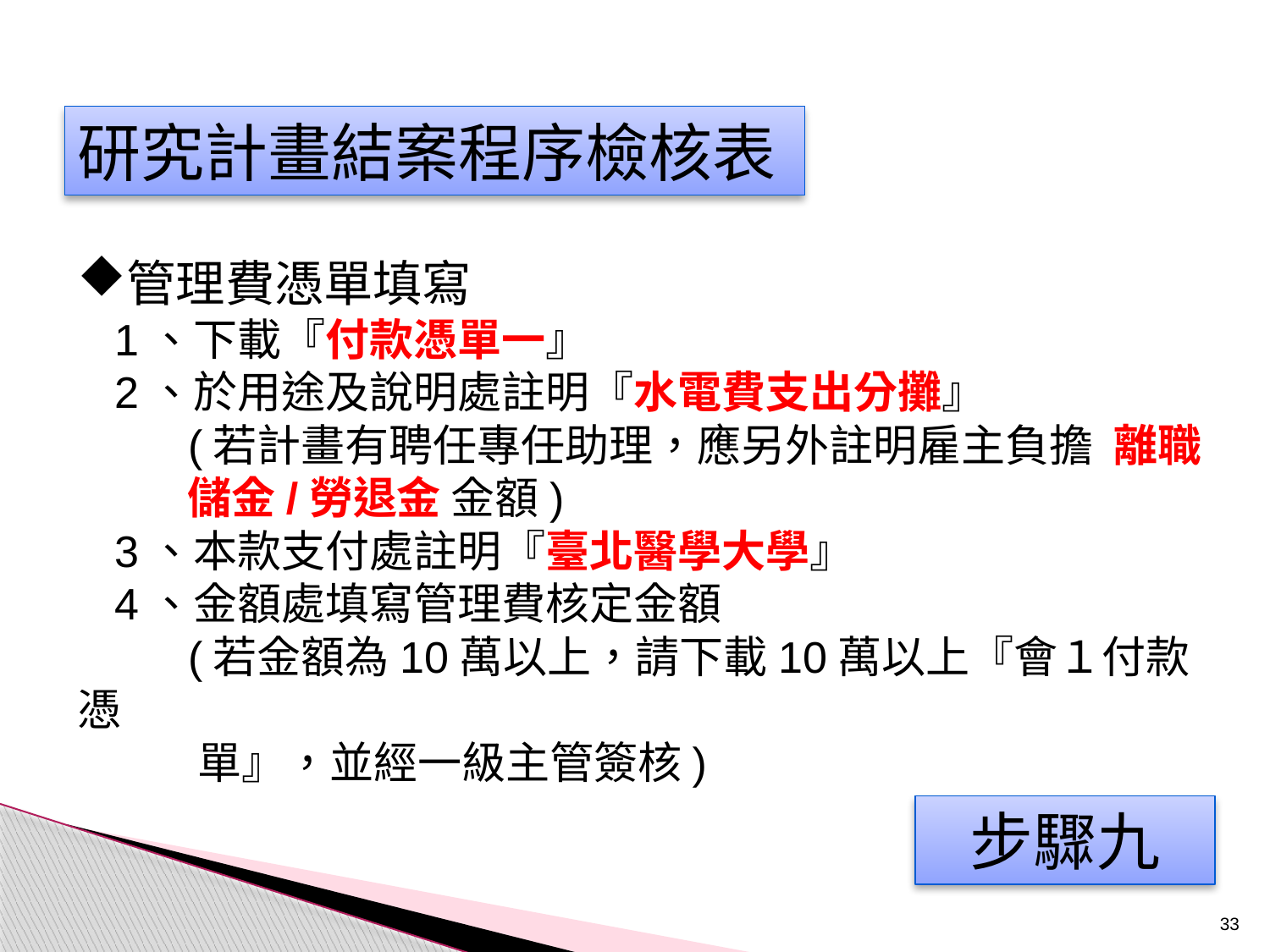

研究計畫結案程序檢核表
管理費憑單填寫
   1、下載『付款憑單一』
   2、於用途及說明處註明『水電費支出分攤』
         (若計畫有聘任專任助理，應另外註明雇主負擔  離職
          儲金/勞退金 金額)
   3、本款支付處註明『臺北醫學大學』
   4、金額處填寫管理費核定金額
         (若金額為10萬以上，請下載10萬以上『會１付款憑
           單』，並經一級主管簽核)
步驟九
33